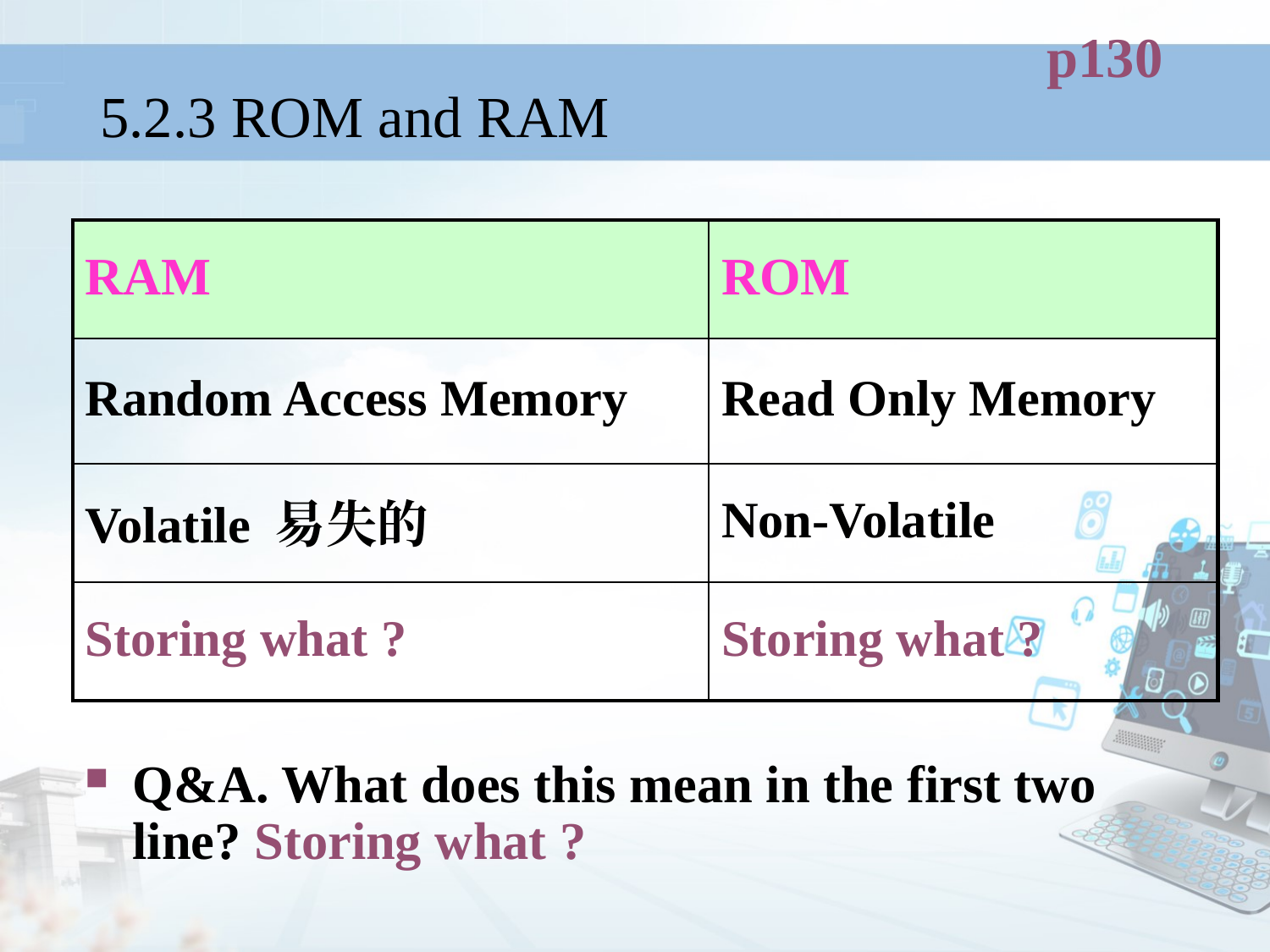

p130
# 5.2.3 ROM and RAM
| RAM | ROM |
| --- | --- |
| Random Access Memory | Read Only Memory |
| Volatile 易失的 | Non-Volatile |
| Storing what ? | Storing what ? |
Q&A. What does this mean in the first two line? Storing what ?